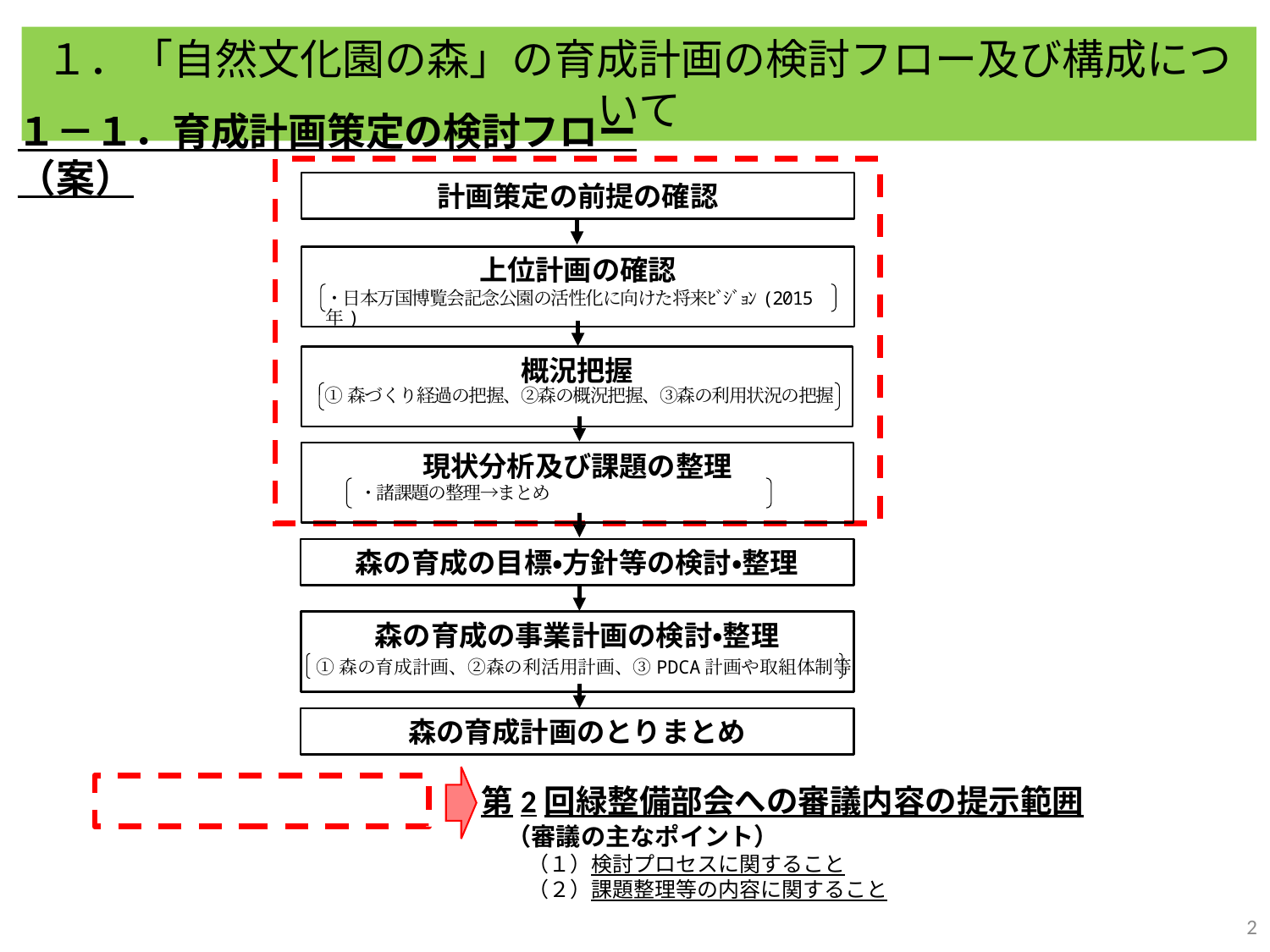

１．「自然文化園の森」の育成計画の検討フロー及び構成について
１－１．育成計画策定の検討フロー（案）

計画策定の前提の確認
上位計画の確認

・日本万国博覧会記念公園の活性化に向けた将来ﾋﾞｼﾞｮﾝ(2015年)

概況把握

①森づくり経過の把握、②森の概況把握、③森の利用状況の把握

現状分析及び課題の整理

・諸課題の整理→まとめ

森の育成の目標・方針等の検討・整理
森の育成の事業計画の検討・整理

①森の育成計画、②森の利活用計画、③PDCA計画や取組体制等

森の育成計画のとりまとめ

第2回緑整備部会への審議内容の提示範囲
（審議の主なポイント）
　（１）検討プロセスに関すること
　（２）課題整理等の内容に関すること

2